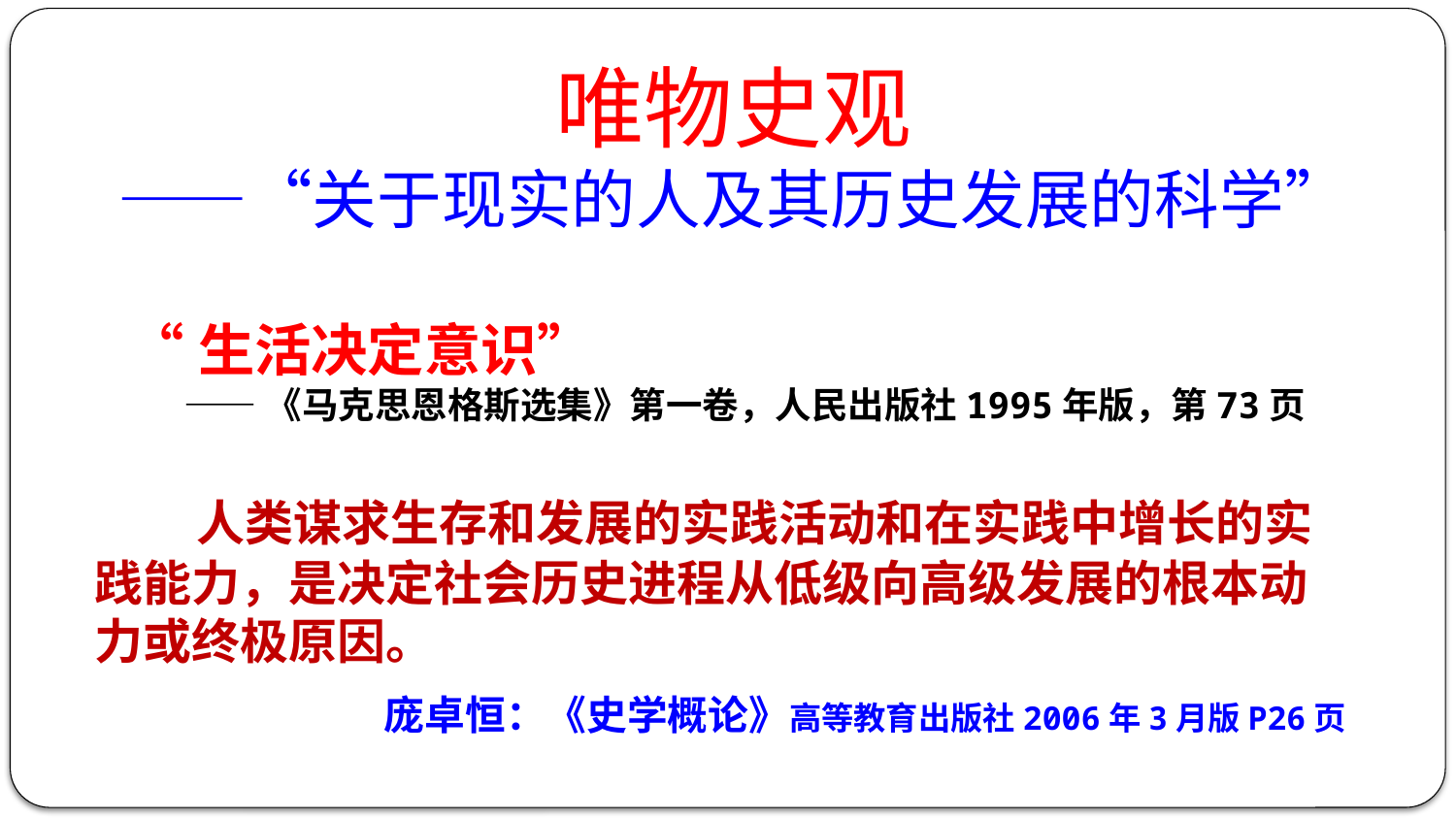

唯物史观
——“关于现实的人及其历史发展的科学”
“生活决定意识”
——《马克思恩格斯选集》第一卷，人民出版社1995年版，第73页
       人类谋求生存和发展的实践活动和在实践中增长的实践能力，是决定社会历史进程从低级向高级发展的根本动力或终极原因。
庞卓恒：《史学概论》高等教育出版社2006年3月版P26页